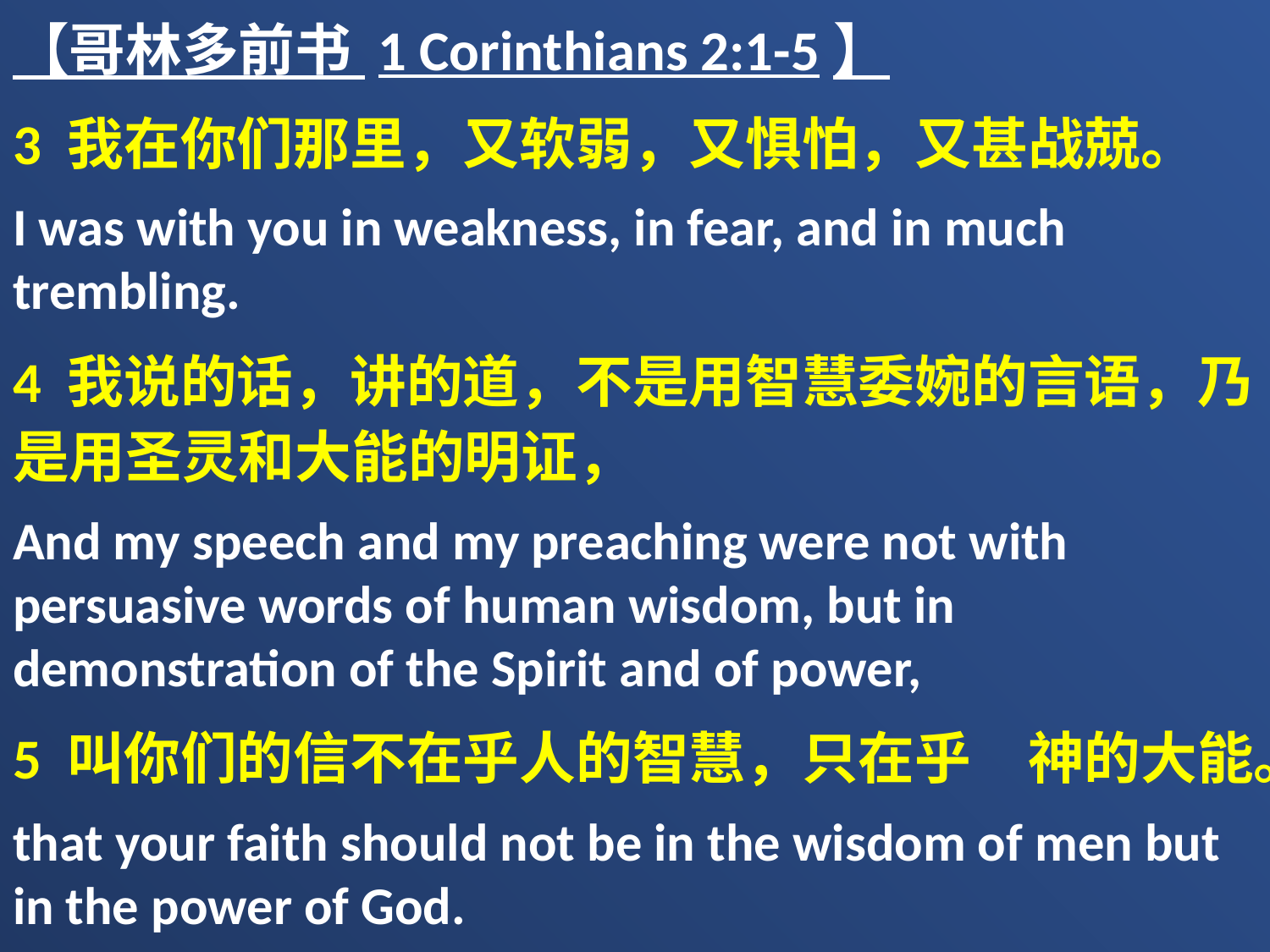

【哥林多前书 1 Corinthians 2:1-5】
3 我在你们那里，又软弱，又惧怕，又甚战兢。
I was with you in weakness, in fear, and in much trembling.
4 我说的话，讲的道，不是用智慧委婉的言语，乃是用圣灵和大能的明证，
And my speech and my preaching were not with persuasive words of human wisdom, but in demonstration of the Spirit and of power,
5 叫你们的信不在乎人的智慧，只在乎　神的大能。
that your faith should not be in the wisdom of men but in the power of God.